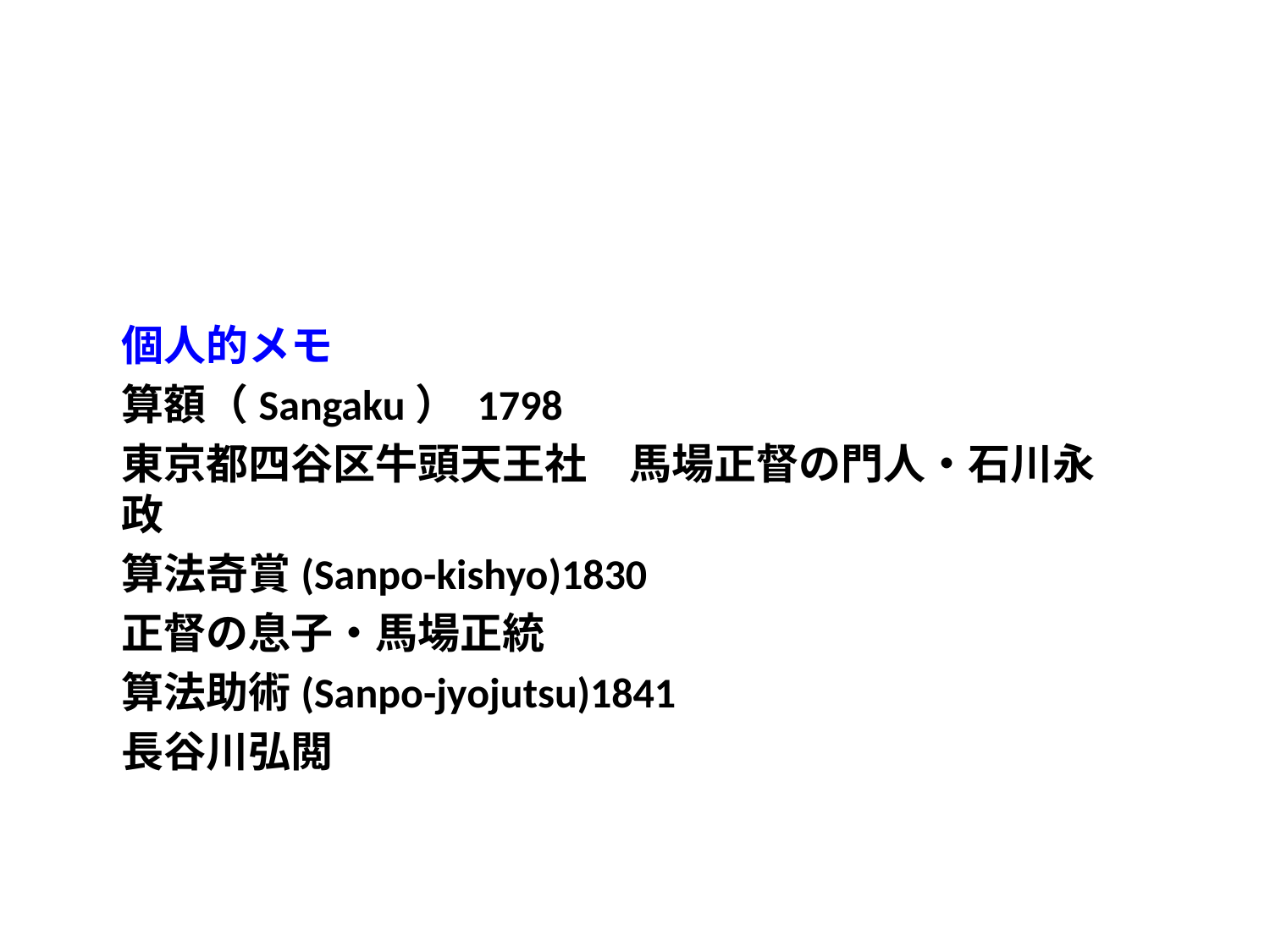

個人的メモ
算額（Sangaku） 1798
東京都四谷区牛頭天王社　馬場正督の門人・石川永政
算法奇賞(Sanpo-kishyo)1830
正督の息子・馬場正統
算法助術(Sanpo-jyojutsu)1841
長谷川弘閲